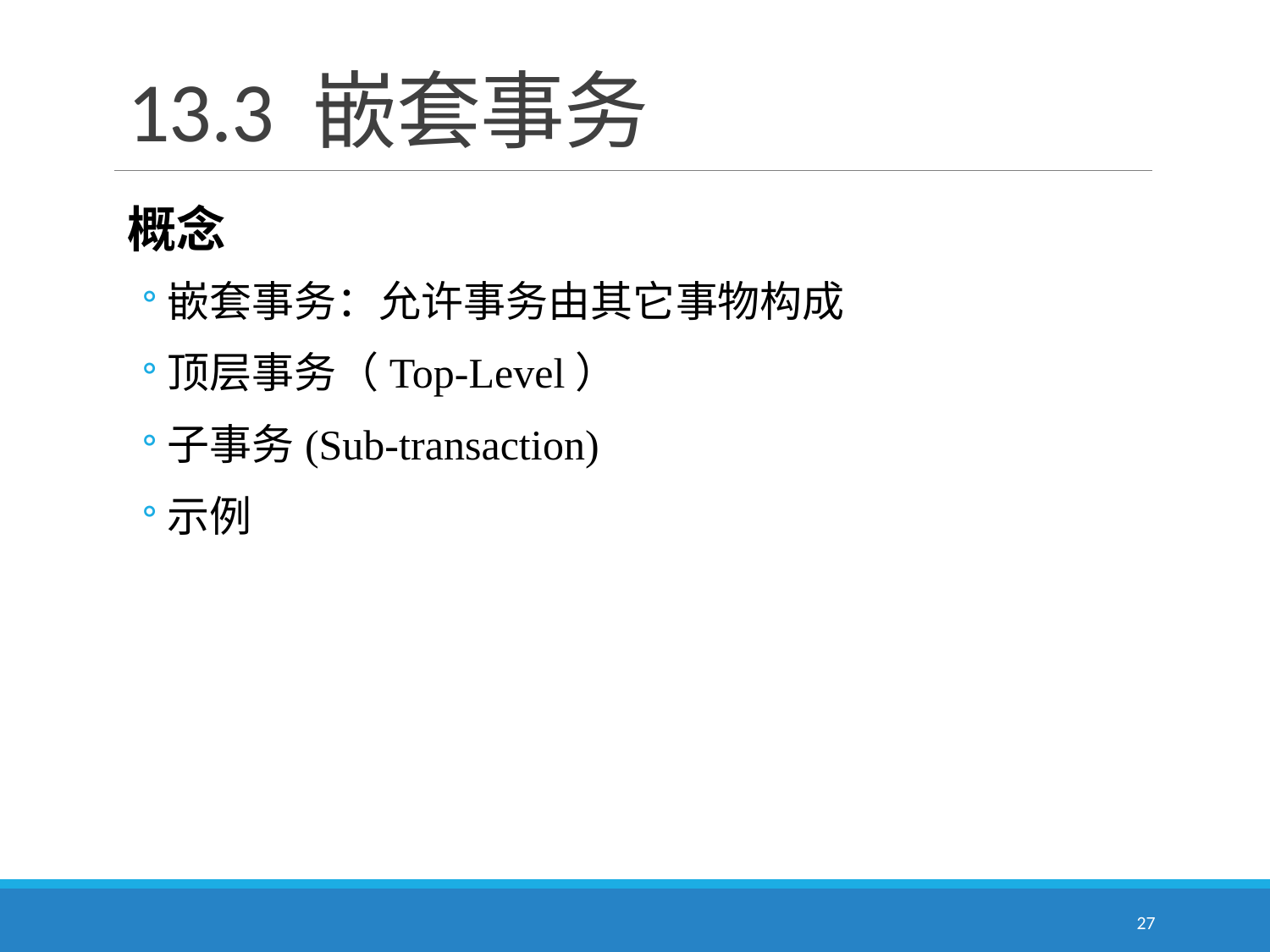

# 13.3 嵌套事务
概念
嵌套事务：允许事务由其它事物构成
顶层事务（Top-Level）
子事务(Sub-transaction)
示例

27